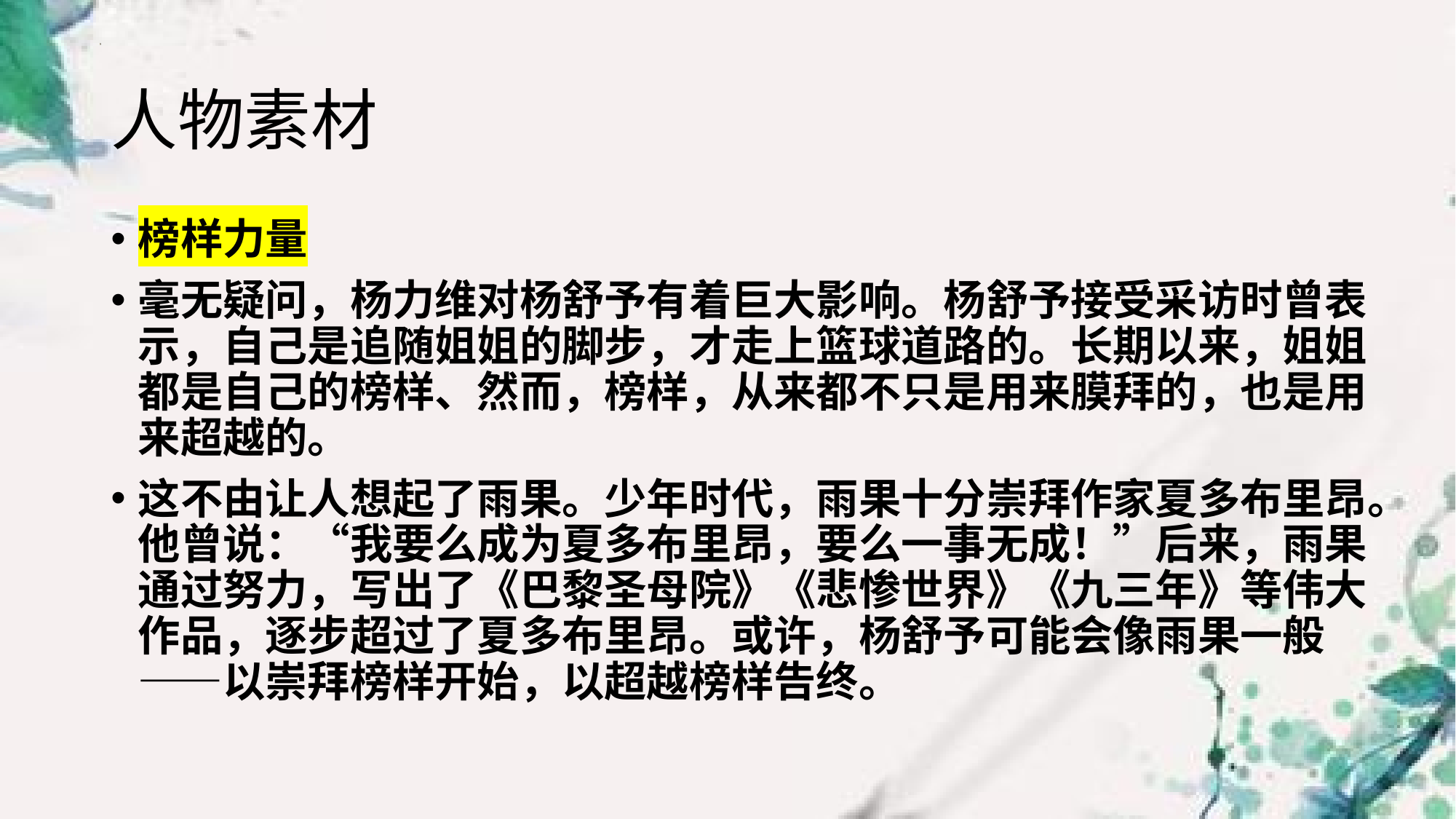

# 人物素材
榜样力量
毫无疑问，杨力维对杨舒予有着巨大影响。杨舒予接受采访时曾表示，自己是追随姐姐的脚步，才走上篮球道路的。长期以来，姐姐都是自己的榜样、然而，榜样，从来都不只是用来膜拜的，也是用来超越的。
这不由让人想起了雨果。少年时代，雨果十分崇拜作家夏多布里昂。他曾说：“我要么成为夏多布里昂，要么一事无成！”后来，雨果通过努力，写出了《巴黎圣母院》《悲惨世界》《九三年》等伟大作品，逐步超过了夏多布里昂。或许，杨舒予可能会像雨果一般——以崇拜榜样开始，以超越榜样告终。